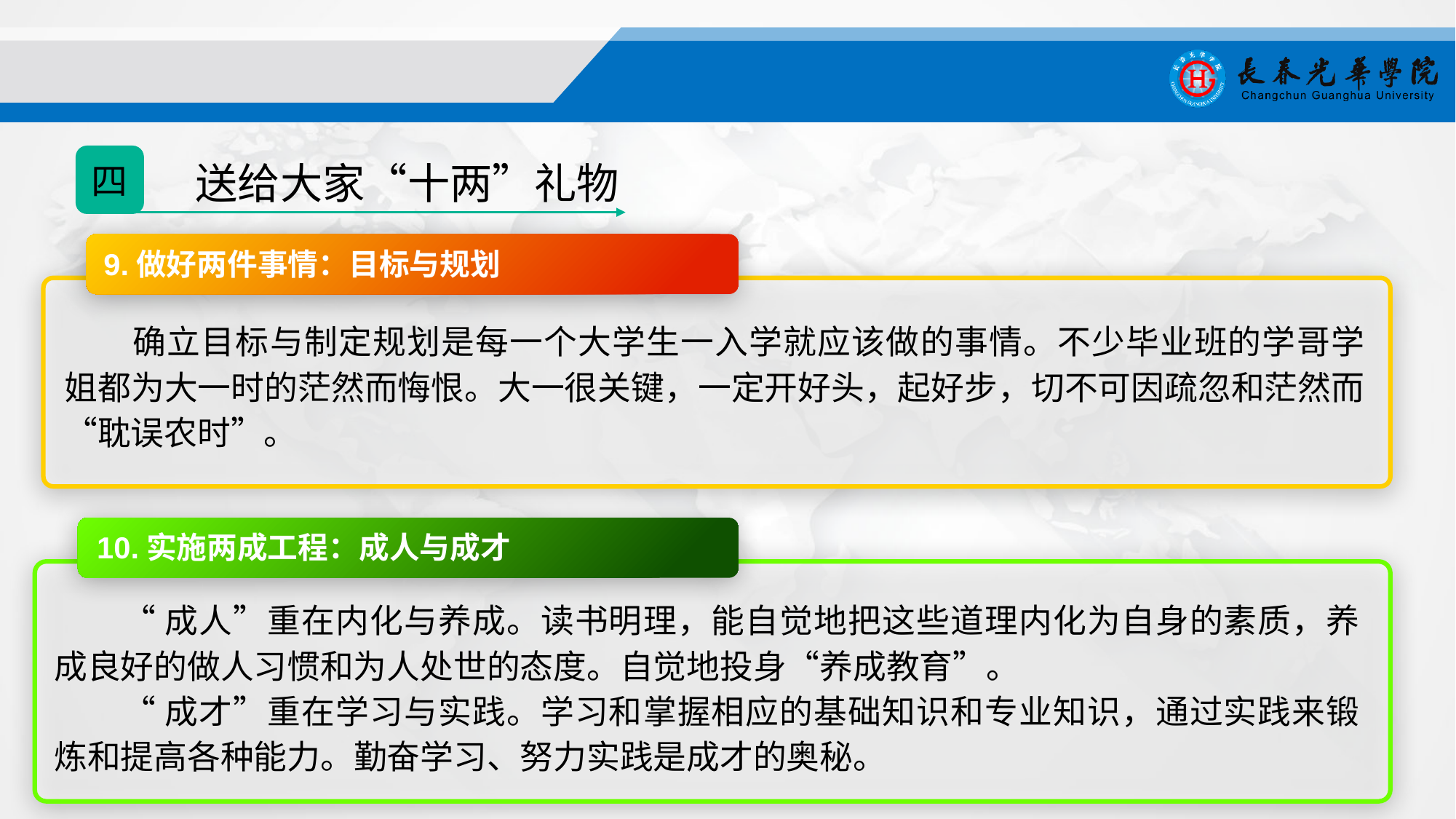

四
送给大家“十两”礼物

9.做好两件事情：目标与规划

确立目标与制定规划是每一个大学生一入学就应该做的事情。不少毕业班的学哥学姐都为大一时的茫然而悔恨。大一很关键，一定开好头，起好步，切不可因疏忽和茫然而“耽误农时”。

10.实施两成工程：成人与成才

“成人”重在内化与养成。读书明理，能自觉地把这些道理内化为自身的素质，养成良好的做人习惯和为人处世的态度。自觉地投身“养成教育”。
“成才”重在学习与实践。学习和掌握相应的基础知识和专业知识，通过实践来锻炼和提高各种能力。勤奋学习、努力实践是成才的奥秘。